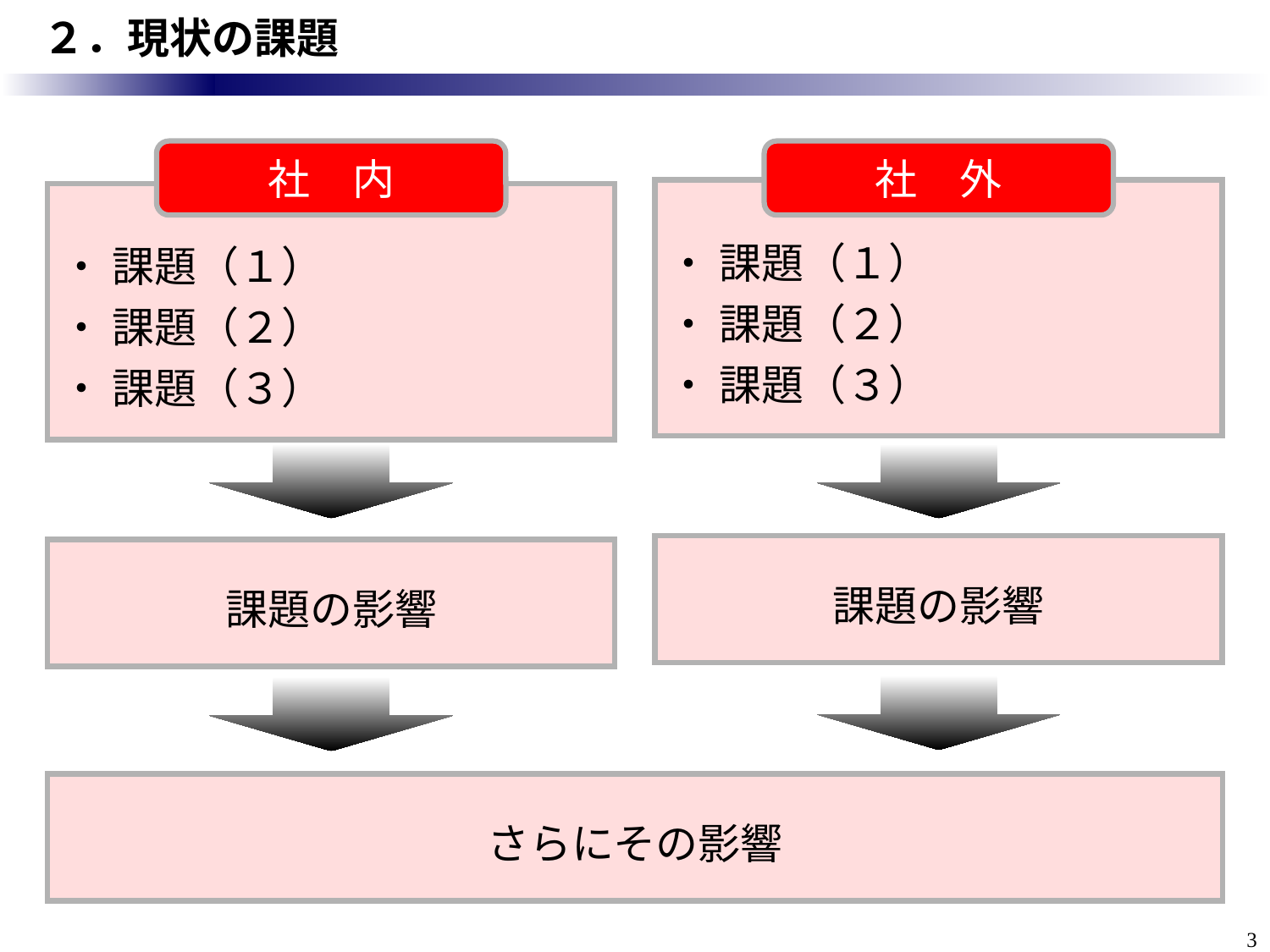

# ２．現状の課題
社　内
社　外
・ 課題（１）
・ 課題（２）
・ 課題（３）
・ 課題（１）
・ 課題（２）
・ 課題（３）

課題の影響
課題の影響

さらにその影響
3